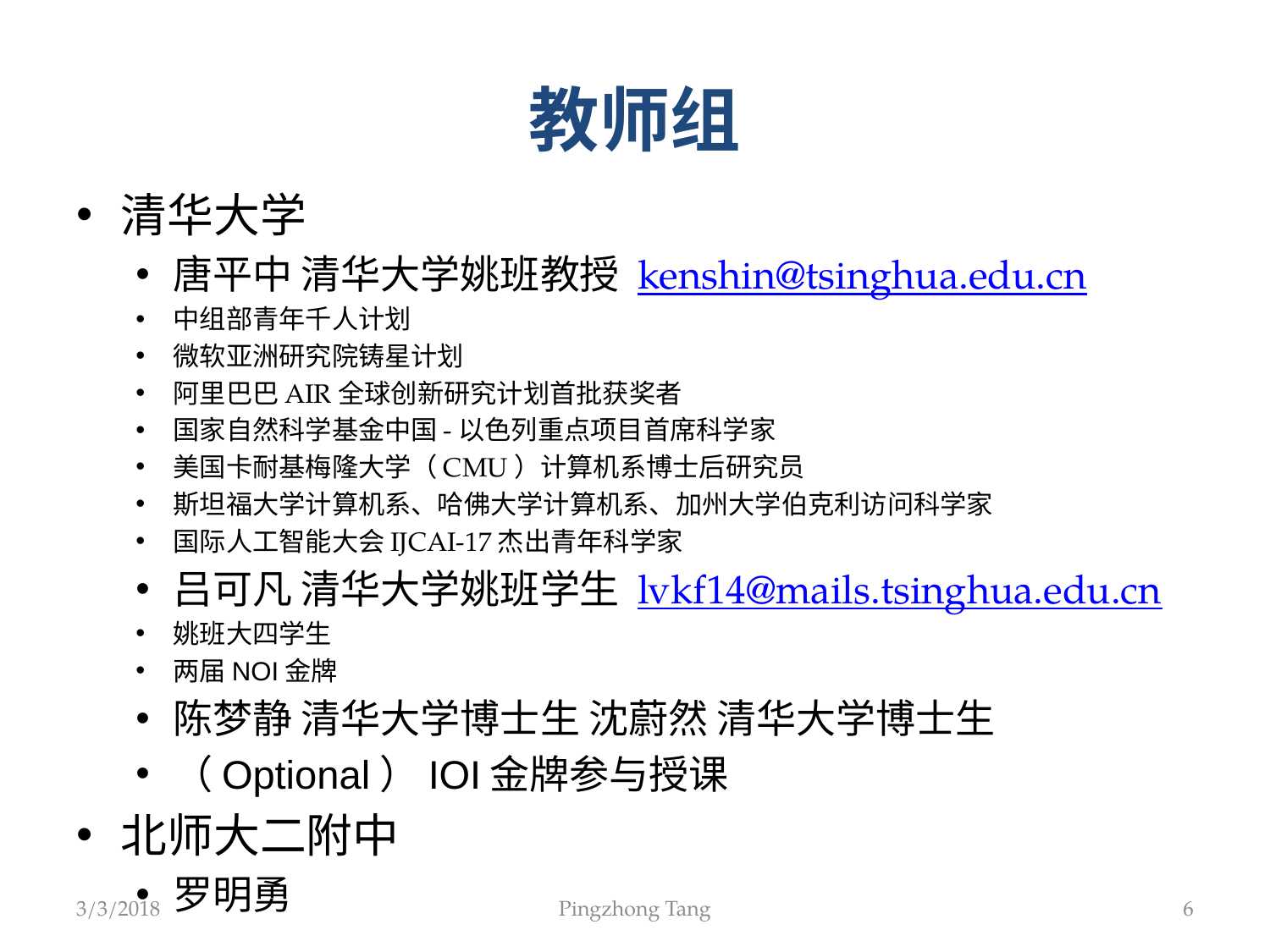

# 教师组
清华大学
唐平中 清华大学姚班教授 kenshin@tsinghua.edu.cn
中组部青年千人计划
微软亚洲研究院铸星计划
阿里巴巴AIR全球创新研究计划首批获奖者
国家自然科学基金中国-以色列重点项目首席科学家
美国卡耐基梅隆大学（CMU）计算机系博士后研究员
斯坦福大学计算机系、哈佛大学计算机系、加州大学伯克利访问科学家
国际人工智能大会IJCAI-17杰出青年科学家
吕可凡 清华大学姚班学生 lvkf14@mails.tsinghua.edu.cn
姚班大四学生
两届NOI金牌
陈梦静 清华大学博士生 沈蔚然 清华大学博士生
（Optional）IOI金牌参与授课
北师大二附中
罗明勇
3/3/2018
Pingzhong Tang
6